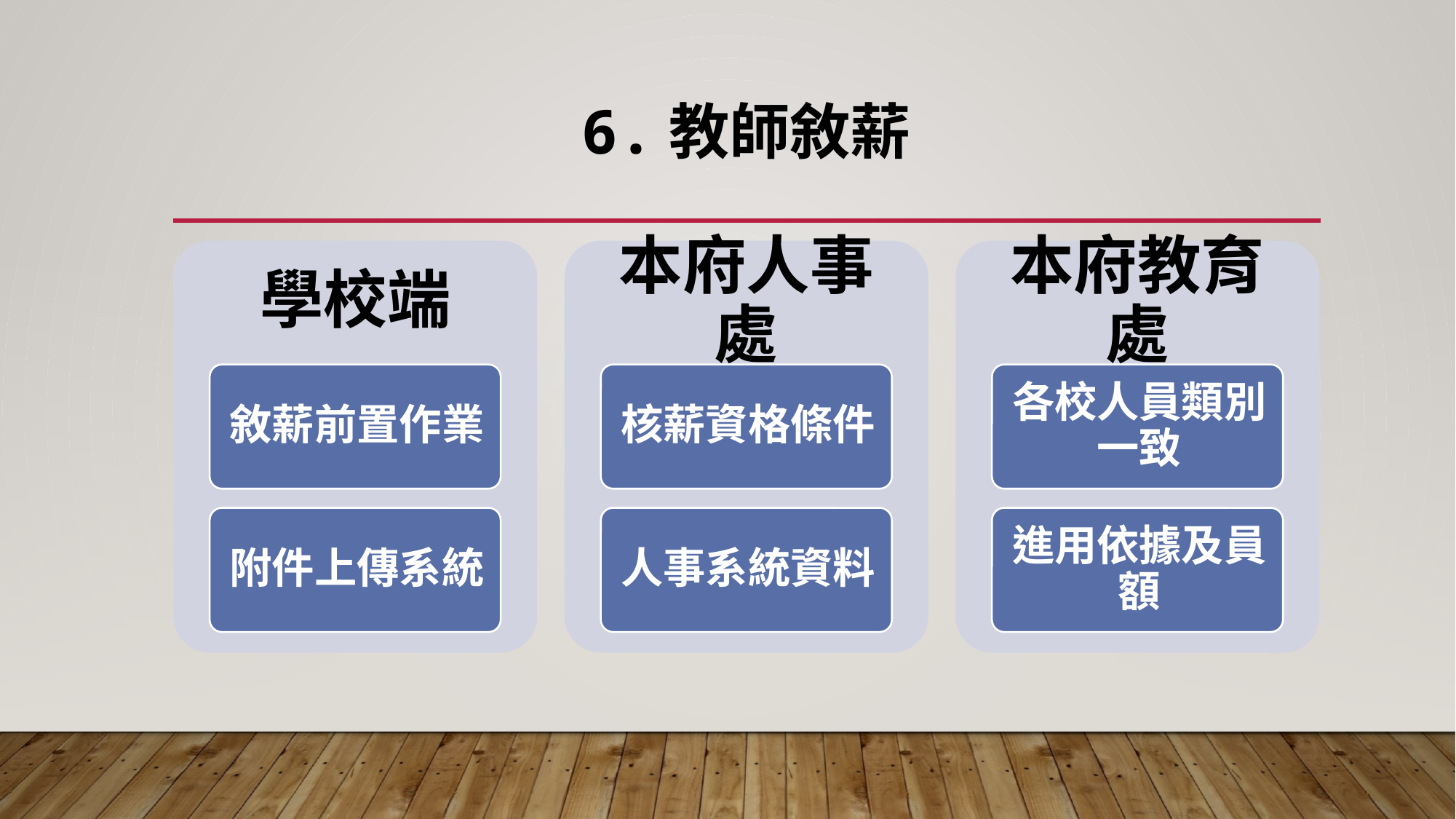

# 6.教師敘薪
學校端
敘薪前置作業
附件上傳系統
本府人事處
核薪資格條件
人事系統資料
本府教育處
各校人員類別一致
進用依據及員額